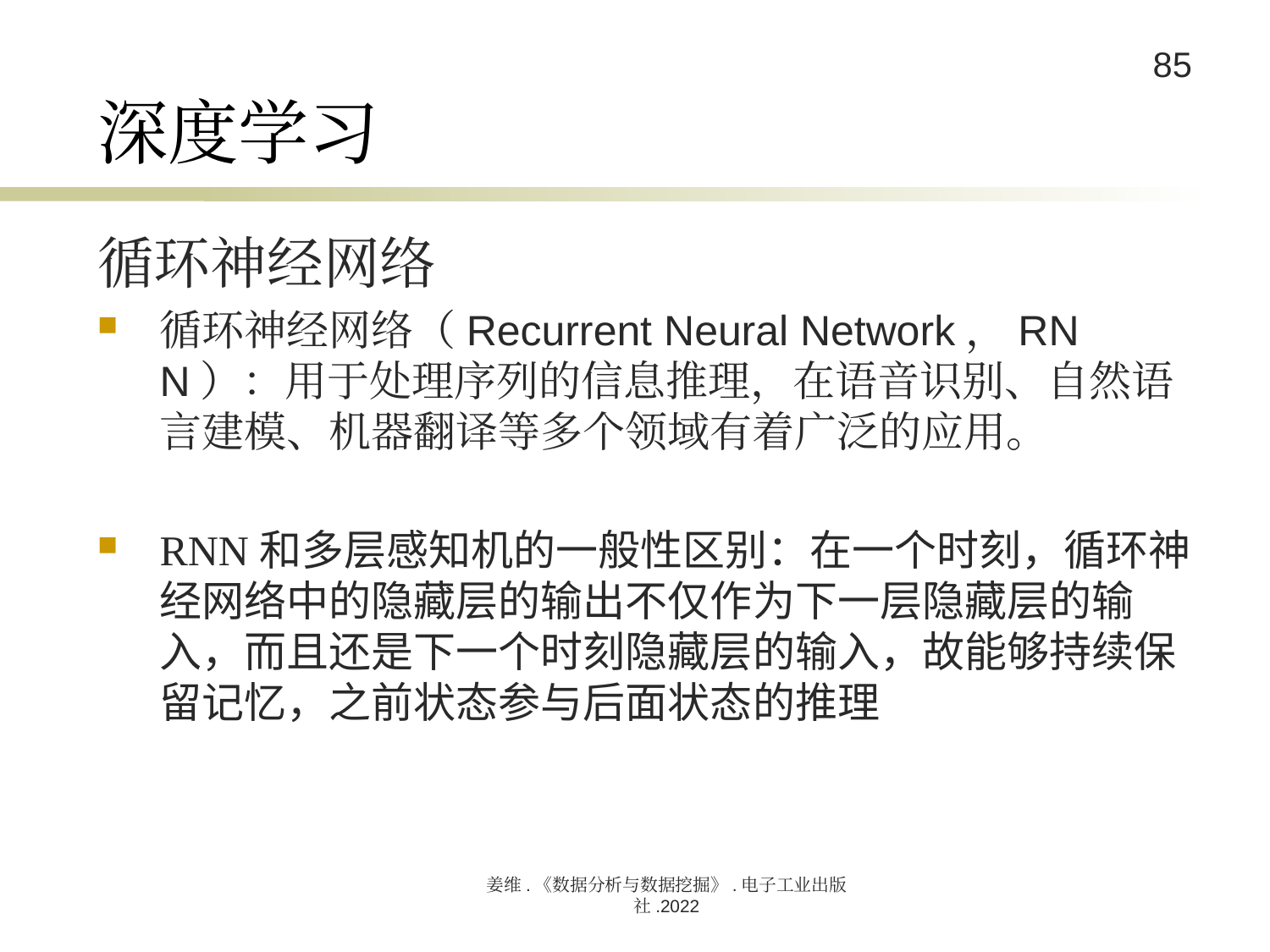

# 深度学习
循环神经网络
循环神经网络（Recurrent Neural Network，RNN）：用于处理序列的信息推理，在语音识别、自然语言建模、机器翻译等多个领域有着广泛的应用。

RNN和多层感知机的一般性区别：在一个时刻，循环神经网络中的隐藏层的输出不仅作为下一层隐藏层的输入，而且还是下一个时刻隐藏层的输入，故能够持续保留记忆，之前状态参与后面状态的推理

姜维.《数据分析与数据挖掘》.电子工业出版社.2022